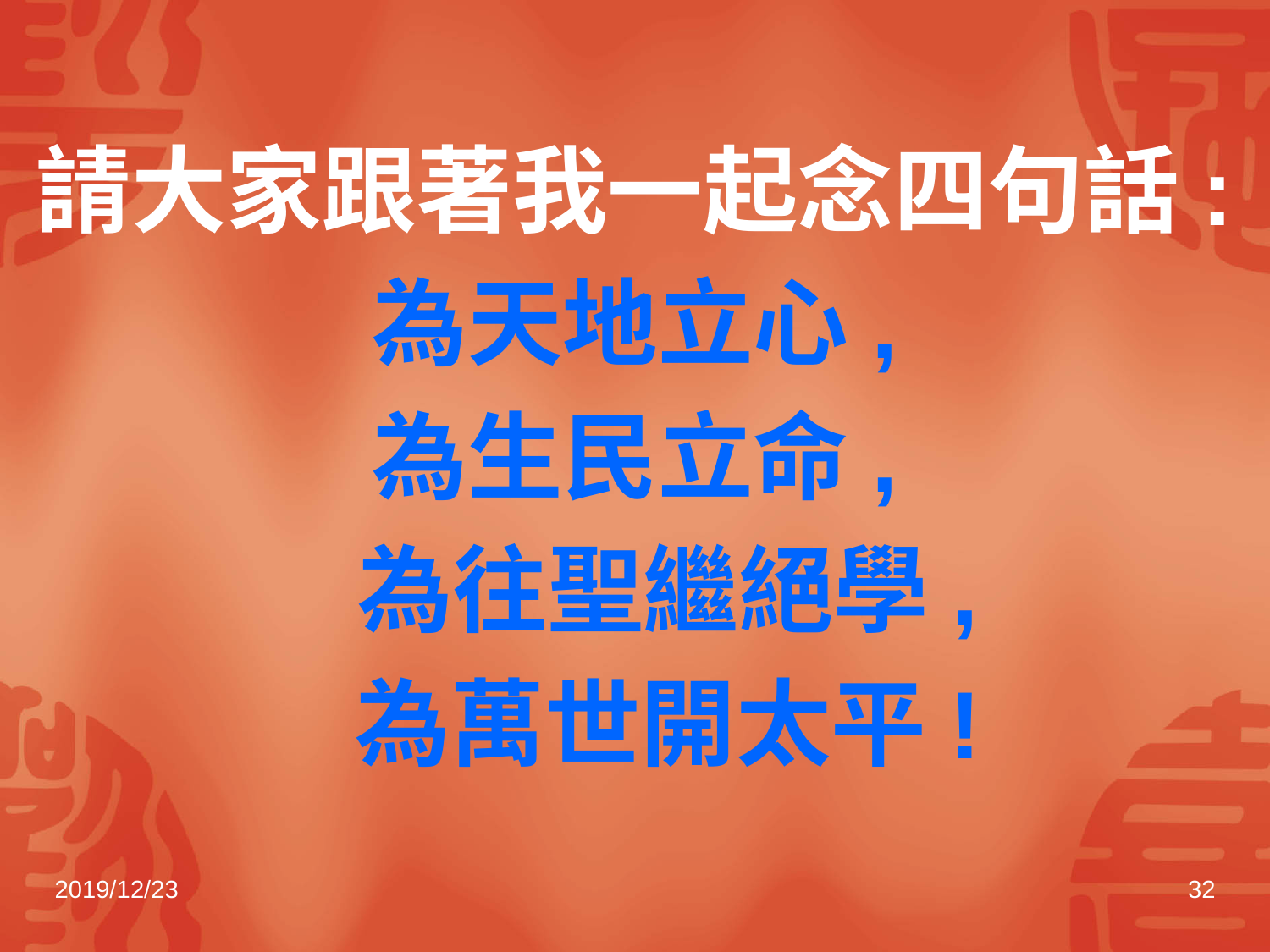

請大家跟著我一起念四句話:
為天地立心,
為生民立命,
  為往聖繼絕學,
  為萬世開太平!

2019/12/23
32